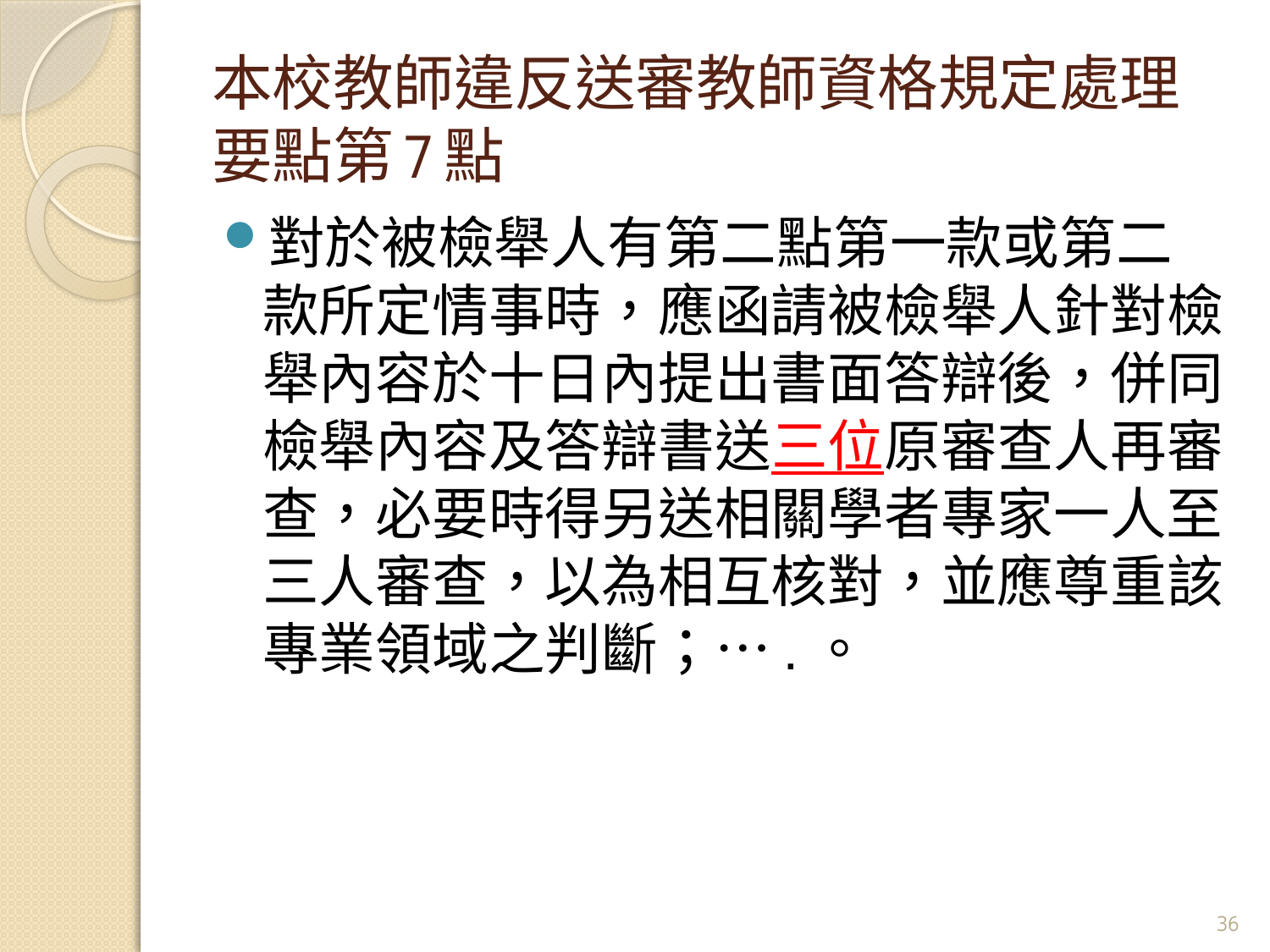

# 本校教師違反送審教師資格規定處理要點第7點
對於被檢舉人有第二點第一款或第二款所定情事時，應函請被檢舉人針對檢舉內容於十日內提出書面答辯後，併同檢舉內容及答辯書送三位原審查人再審查，必要時得另送相關學者專家一人至三人審查，以為相互核對，並應尊重該專業領域之判斷；….。
36